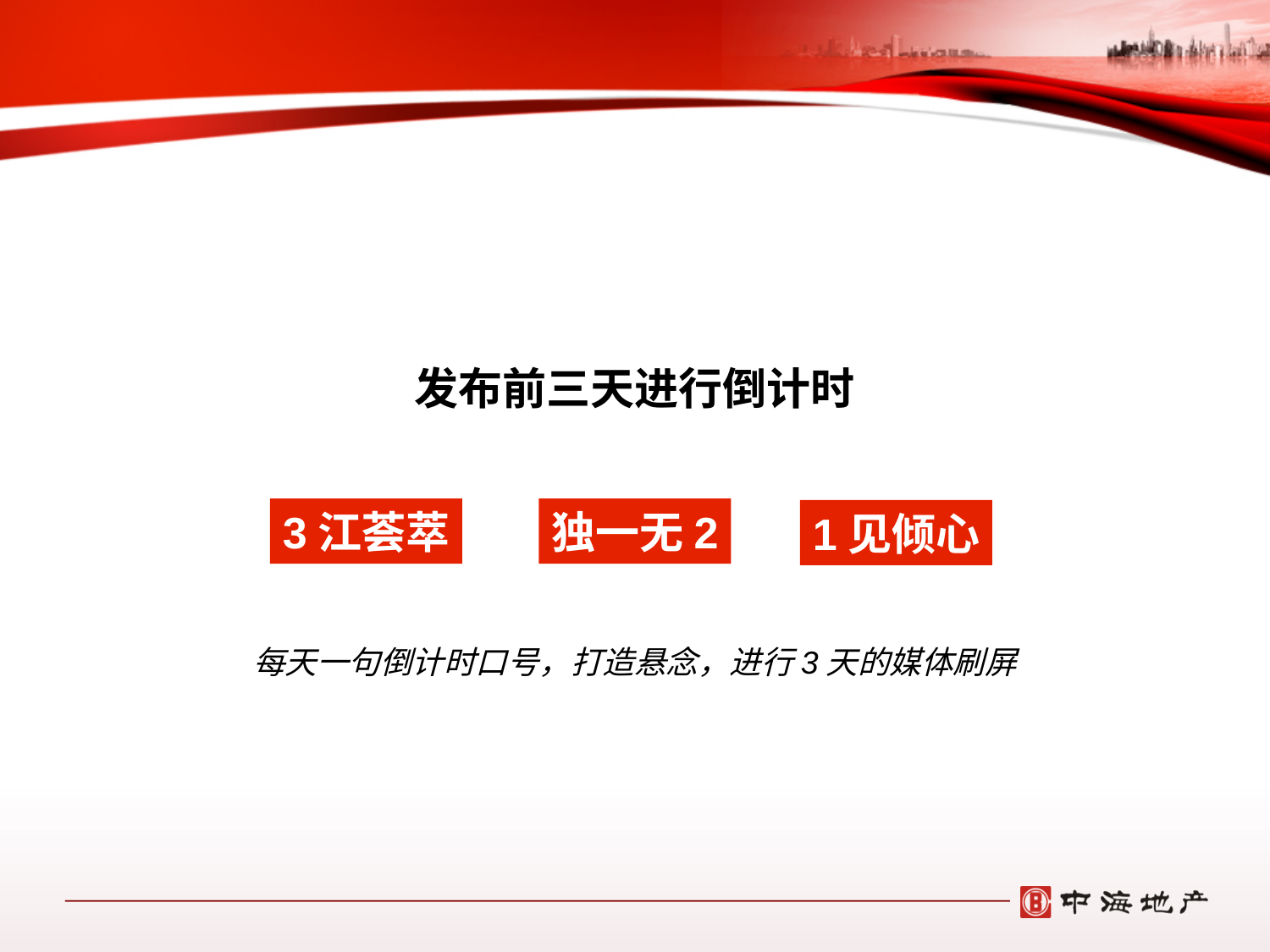

发布前三天进行倒计时
3江荟萃
独一无2
1见倾心
每天一句倒计时口号，打造悬念，进行3天的媒体刷屏